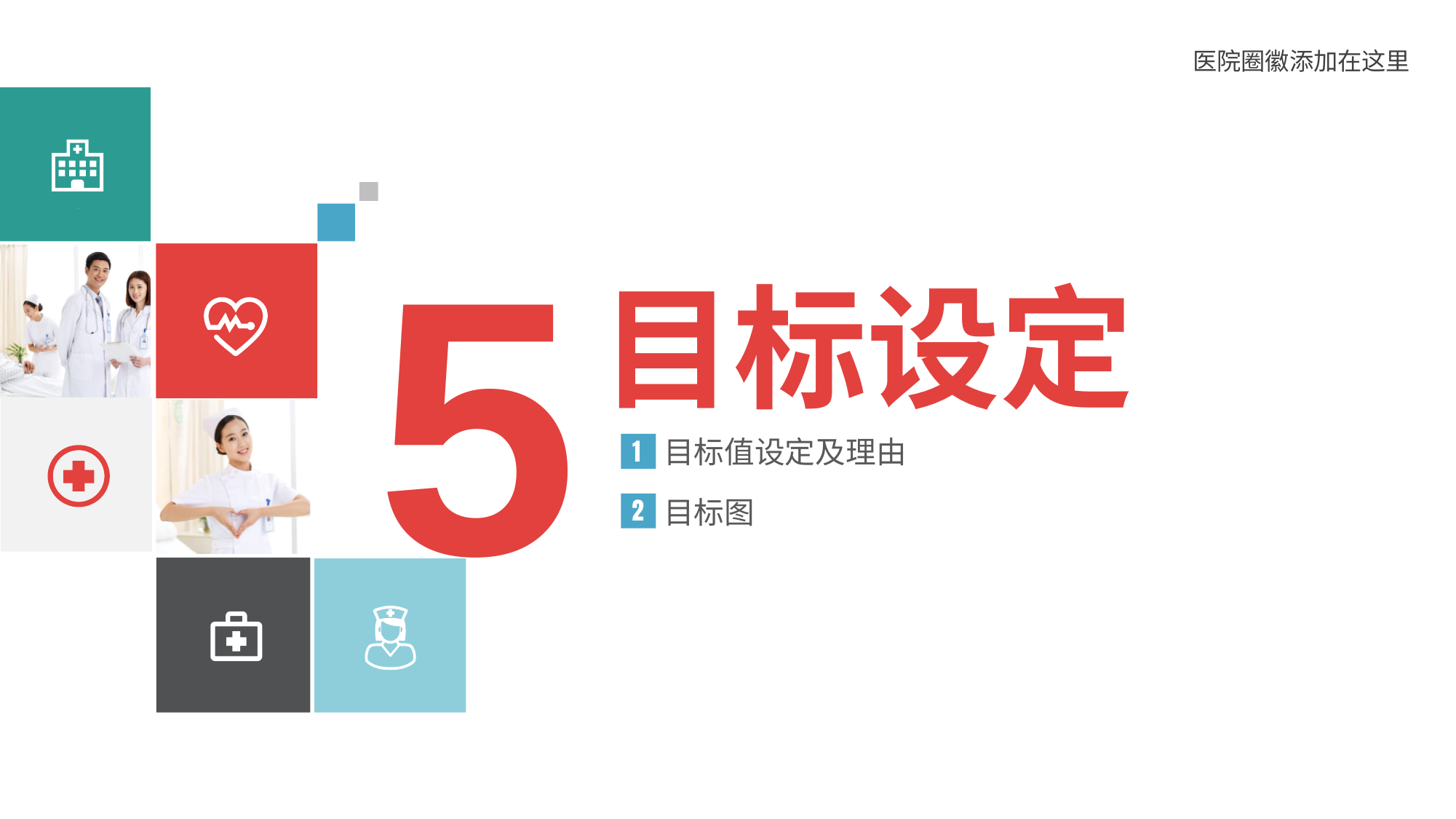

医院圈徽添加在这里

5

目标设定

目标值设定及理由
1

目标图
2